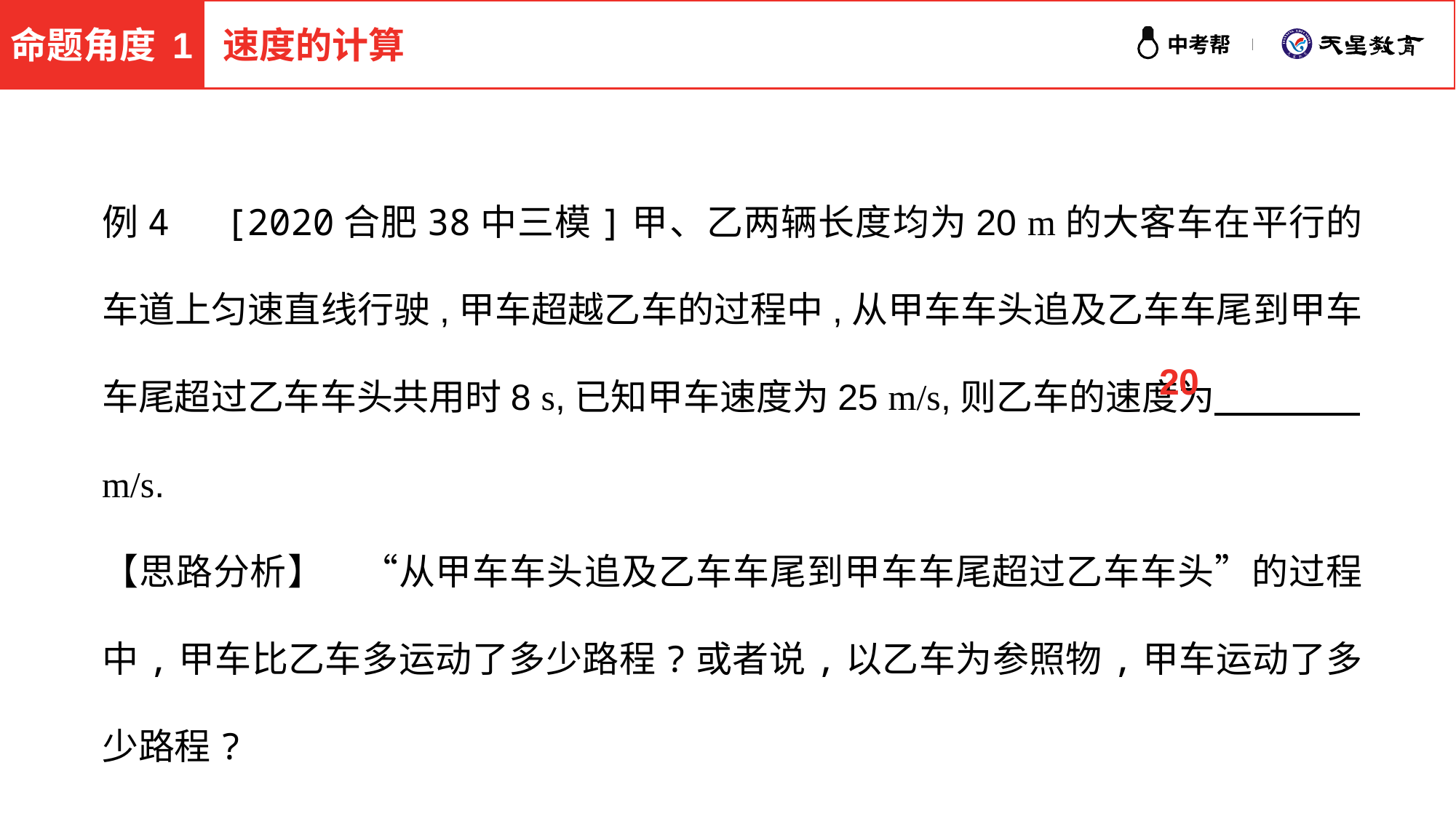

命题角度 1
速度的计算
例4　[2020合肥38中三模]甲、乙两辆长度均为20 m的大客车在平行的车道上匀速直线行驶,甲车超越乙车的过程中,从甲车车头追及乙车车尾到甲车车尾超过乙车车头共用时8 s,已知甲车速度为25 m/s,则乙车的速度为　　　　m/s.
【思路分析】　“从甲车车头追及乙车车尾到甲车车尾超过乙车车头”的过程中,甲车比乙车多运动了多少路程?或者说,以乙车为参照物,甲车运动了多少路程?
20